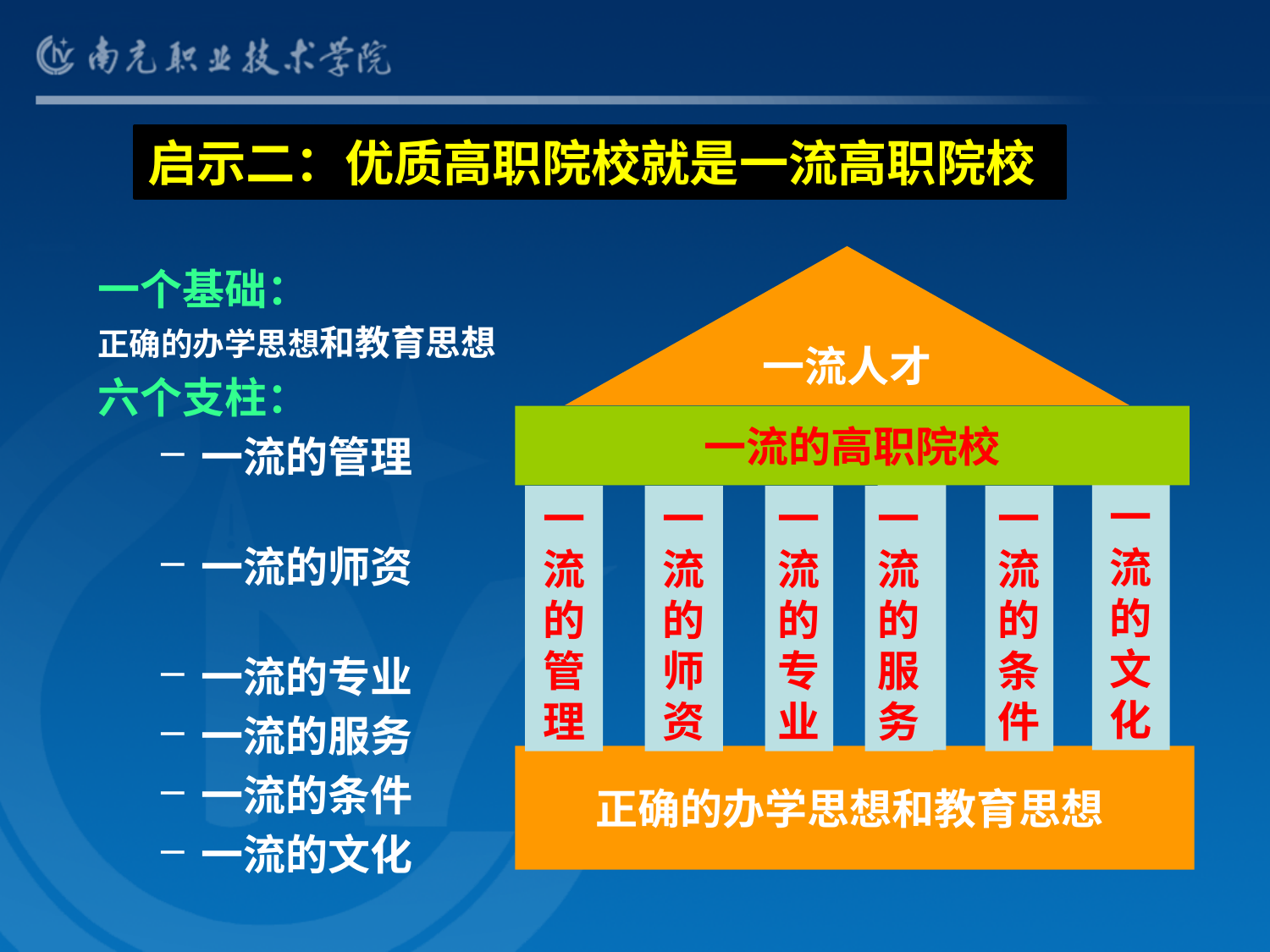

启示二：优质高职院校就是一流高职院校
一流人才
一个基础：
正确的办学思想和教育思想
六个支柱：
一流的管理
一流的师资
一流的专业
一流的服务
一流的条件
一流的文化
一流的高职院校
一
流
的
生
源
一
流
的
文
化
一
流
的
管
理
一
流
的
师
资
一
流
的
专
业
一
流
的
服
务
一
流
的
条
件
正确的办学思想和教育思想